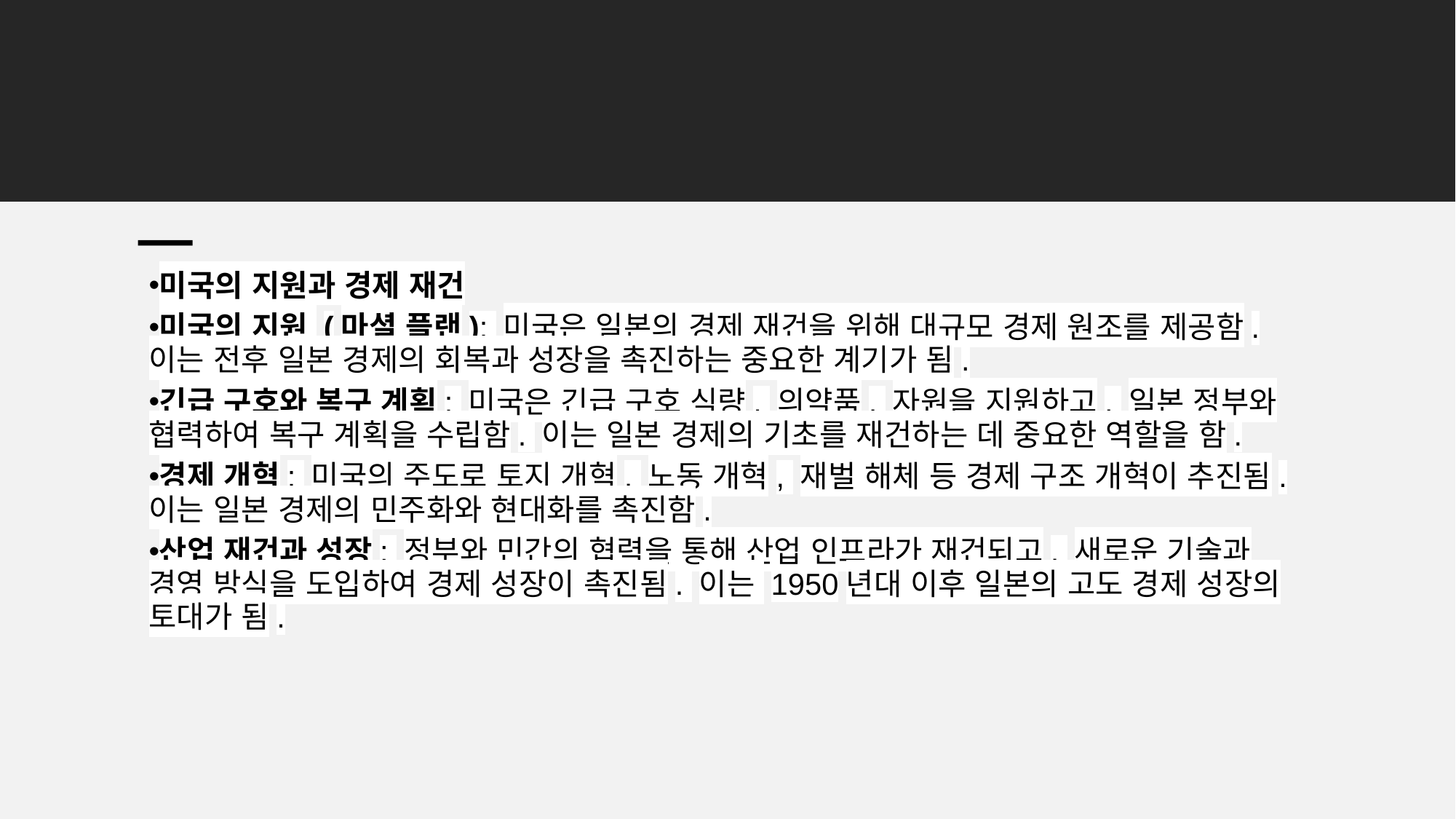

미국의 지원과 경제 재건
미국의 지원 (마셜 플랜): 미국은 일본의 경제 재건을 위해 대규모 경제 원조를 제공함. 이는 전후 일본 경제의 회복과 성장을 촉진하는 중요한 계기가 됨.
긴급 구호와 복구 계획: 미국은 긴급 구호 식량, 의약품, 자원을 지원하고, 일본 정부와 협력하여 복구 계획을 수립함. 이는 일본 경제의 기초를 재건하는 데 중요한 역할을 함.
경제 개혁: 미국의 주도로 토지 개혁, 노동 개혁, 재벌 해체 등 경제 구조 개혁이 추진됨. 이는 일본 경제의 민주화와 현대화를 촉진함.
산업 재건과 성장: 정부와 민간의 협력을 통해 산업 인프라가 재건되고, 새로운 기술과 경영 방식을 도입하여 경제 성장이 촉진됨. 이는 1950년대 이후 일본의 고도 경제 성장의 토대가 됨.